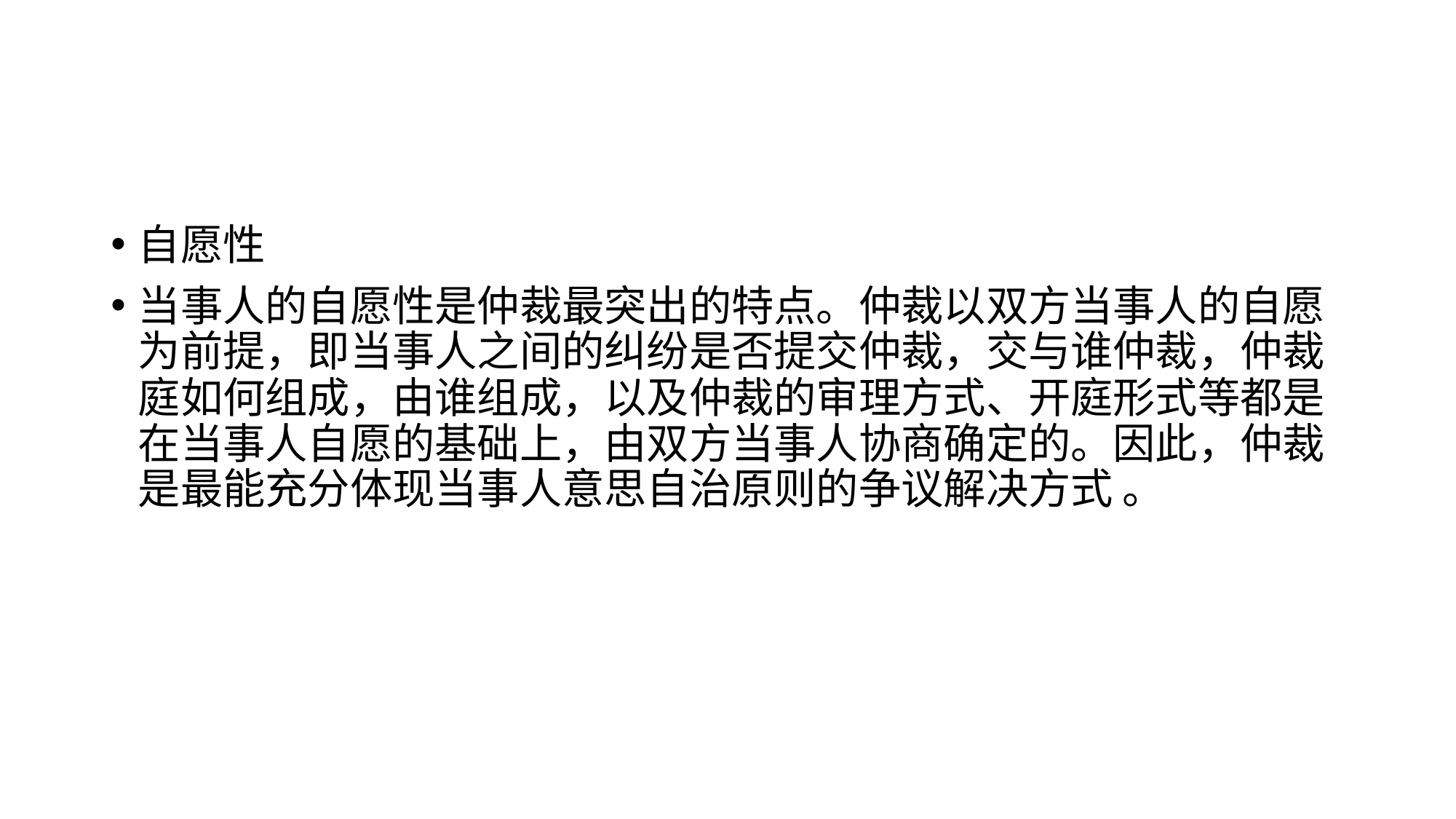

#
自愿性
当事人的自愿性是仲裁最突出的特点。仲裁以双方当事人的自愿为前提，即当事人之间的纠纷是否提交仲裁，交与谁仲裁，仲裁庭如何组成，由谁组成，以及仲裁的审理方式、开庭形式等都是在当事人自愿的基础上，由双方当事人协商确定的。因此，仲裁是最能充分体现当事人意思自治原则的争议解决方式 。